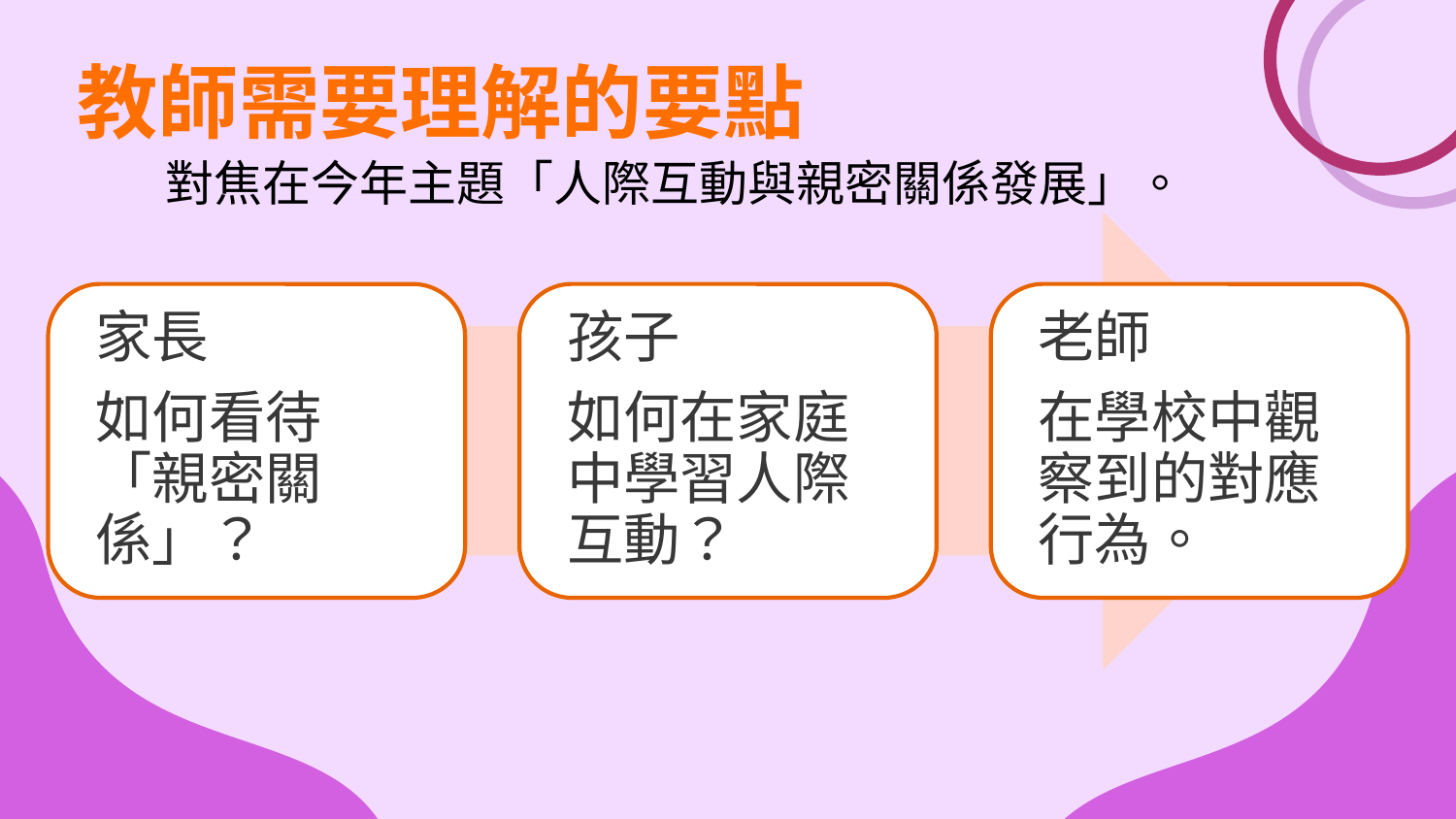

# 教師需要理解的要點
 對焦在今年主題「人際互動與親密關係發展」。

家長
如何看待「親密關係」？
孩子
如何在家庭中學習人際互動？
老師
在學校中觀察到的對應行為。